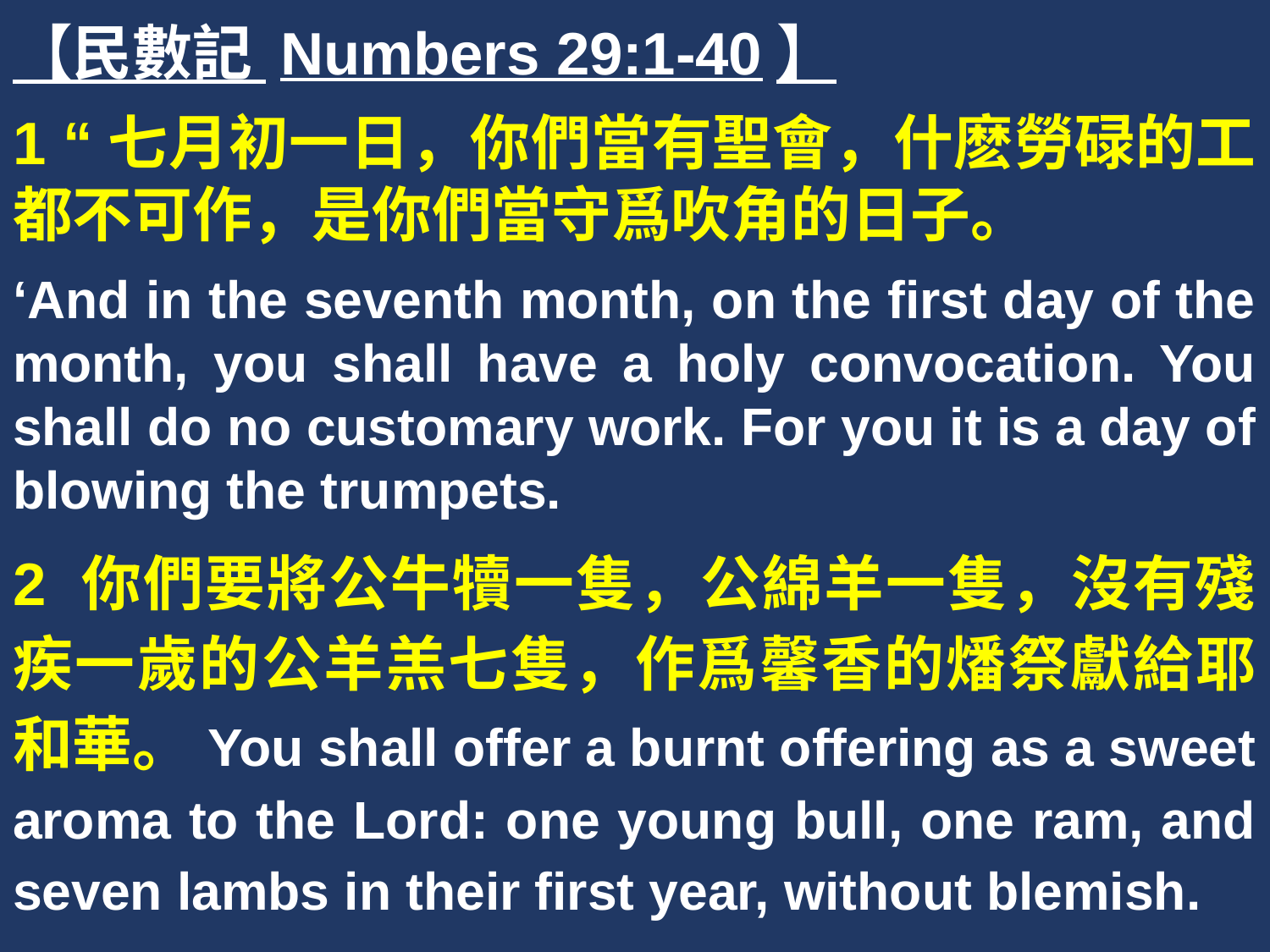

【民數記 Numbers 29:1-40】
1 “七月初一日，你們當有聖會，什麽勞碌的工都不可作，是你們當守爲吹角的日子。
‘And in the seventh month, on the first day of the month, you shall have a holy convocation. You shall do no customary work. For you it is a day of blowing the trumpets.
2 你們要將公牛犢一隻，公綿羊一隻，沒有殘疾一歲的公羊羔七隻，作爲馨香的燔祭獻給耶和華。You shall offer a burnt offering as a sweet aroma to the Lord: one young bull, one ram, and seven lambs in their first year, without blemish.